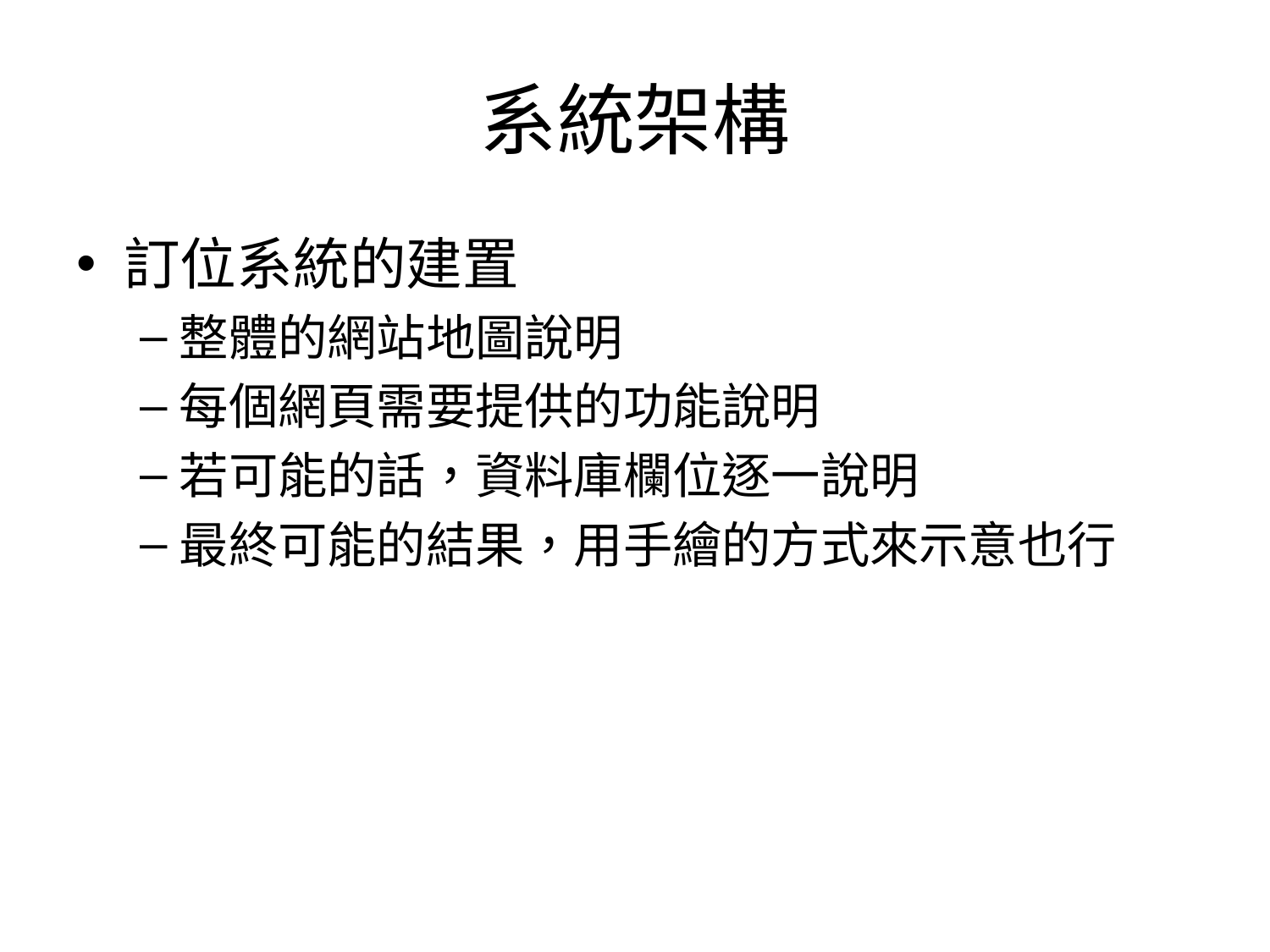

# 系統架構
訂位系統的建置
整體的網站地圖說明
每個網頁需要提供的功能說明
若可能的話，資料庫欄位逐一說明
最終可能的結果，用手繪的方式來示意也行